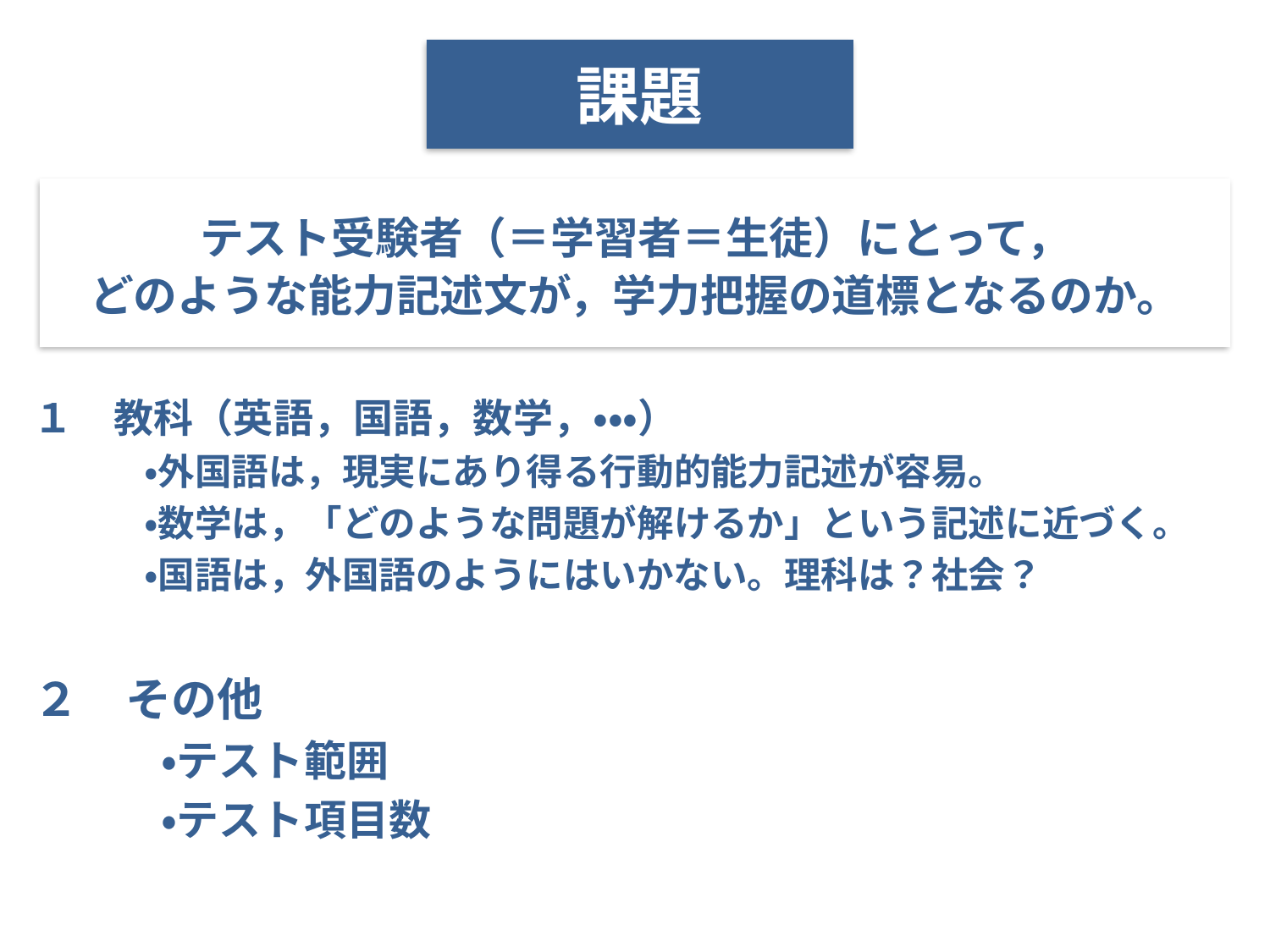

# 課題
テスト受験者（＝学習者＝生徒）にとって，
どのような能力記述文が，学力把握の道標となるのか。
１　教科（英語，国語，数学，・・・）
　　　・外国語は，現実にあり得る行動的能力記述が容易。
　　　・数学は，「どのような問題が解けるか」という記述に近づく。
　　　・国語は，外国語のようにはいかない。理科は？社会？

２　その他
　　　・テスト範囲
　　　・テスト項目数